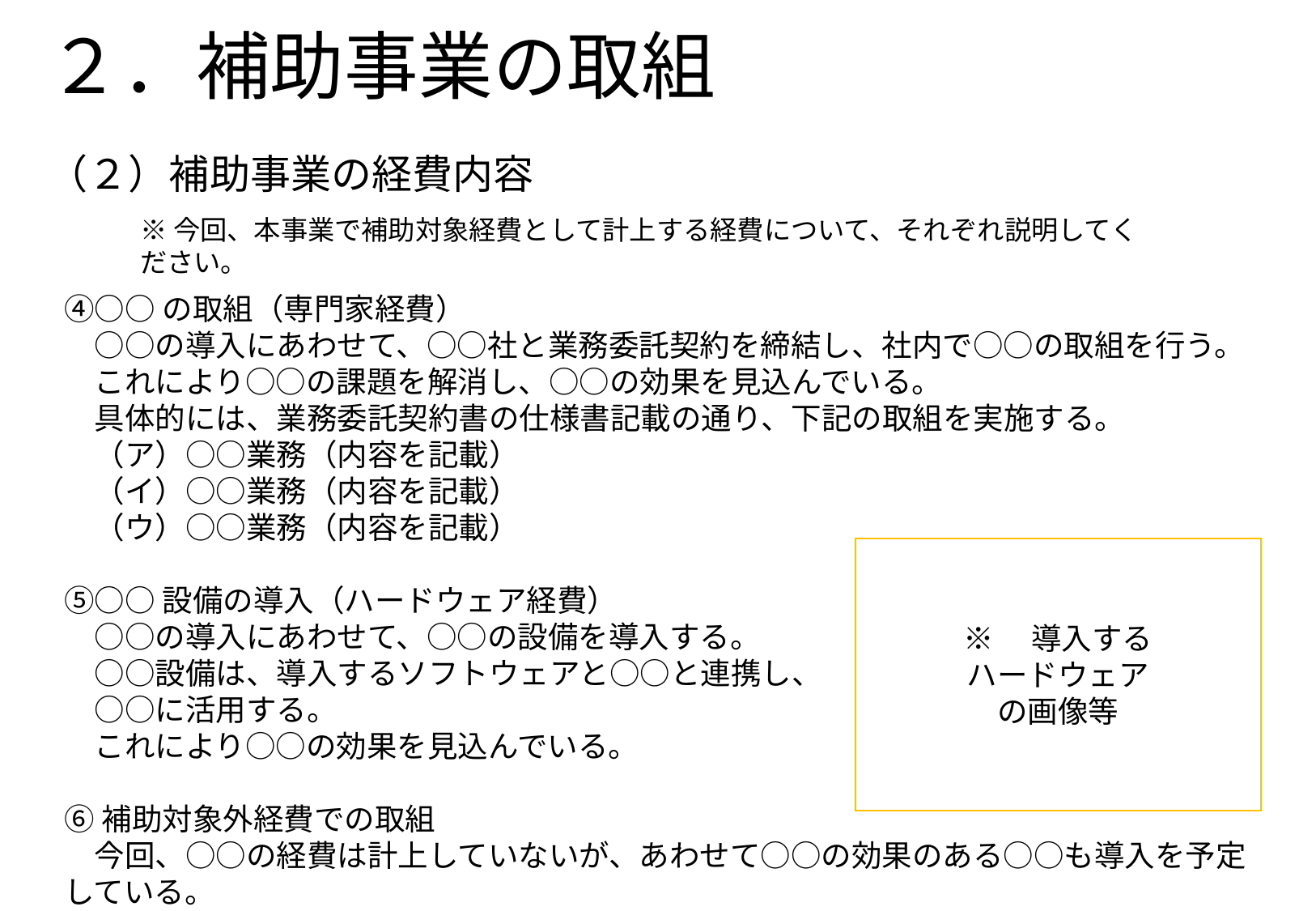

# ２．補助事業の取組
（２）補助事業の経費内容
※今回、本事業で補助対象経費として計上する経費について、それぞれ説明してください。
④○○の取組（専門家経費）
　○○の導入にあわせて、○○社と業務委託契約を締結し、社内で○○の取組を行う。
　これにより○○の課題を解消し、○○の効果を見込んでいる。
　具体的には、業務委託契約書の仕様書記載の通り、下記の取組を実施する。
　（ア）○○業務（内容を記載）
　（イ）○○業務（内容を記載）
　（ウ）○○業務（内容を記載）

⑤○○設備の導入（ハードウェア経費）
　○○の導入にあわせて、○○の設備を導入する。
　○○設備は、導入するソフトウェアと○○と連携し、
　○○に活用する。
　これにより○○の効果を見込んでいる。

⑥補助対象外経費での取組
　今回、○○の経費は計上していないが、あわせて○○の効果のある○○も導入を予定している。
※　導入する
ハードウェア
の画像等